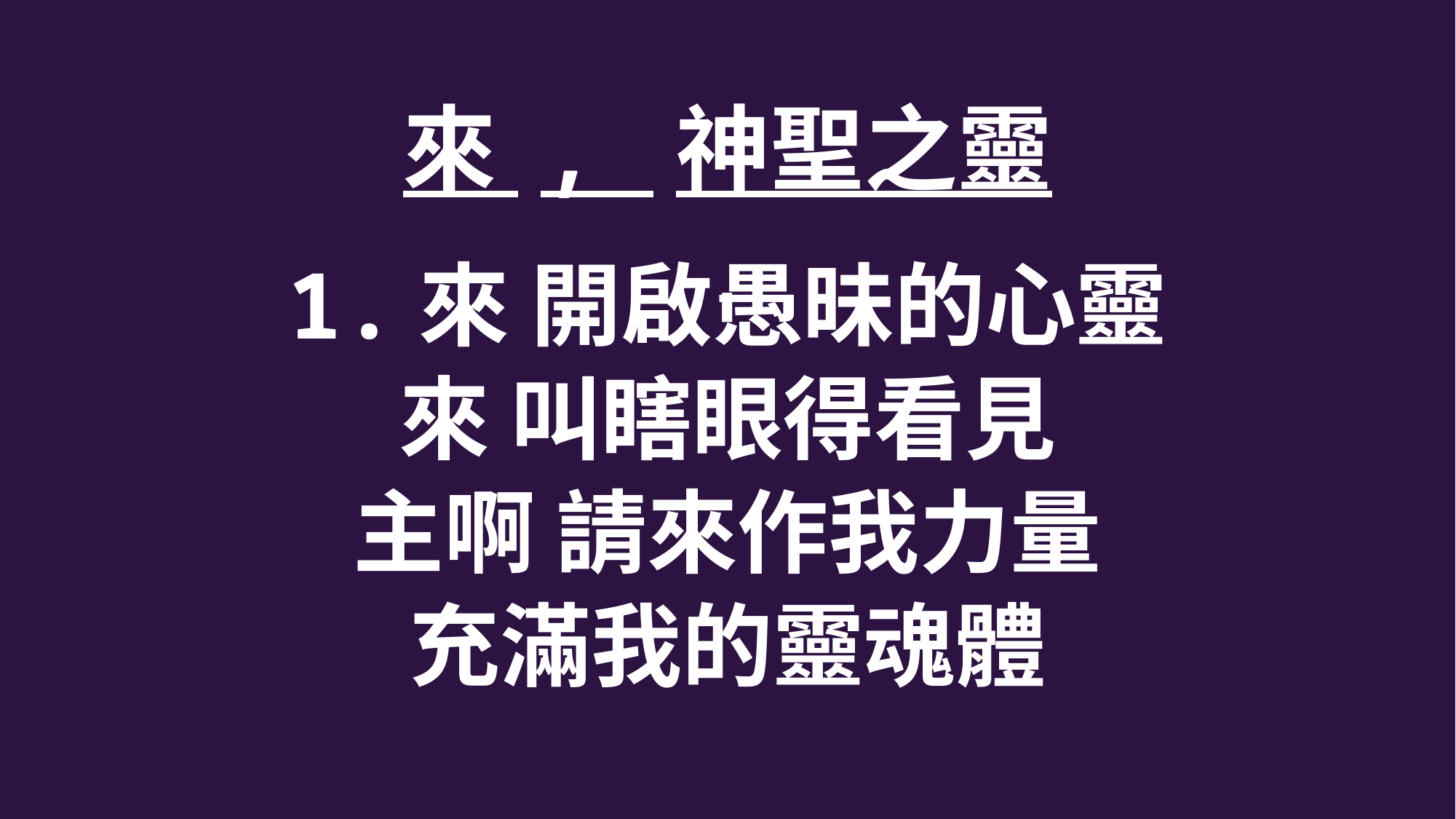

來 , 神聖之靈

1.來 開啟愚昧的心靈
來 叫瞎眼得看見
主啊 請來作我力量
充滿我的靈魂體